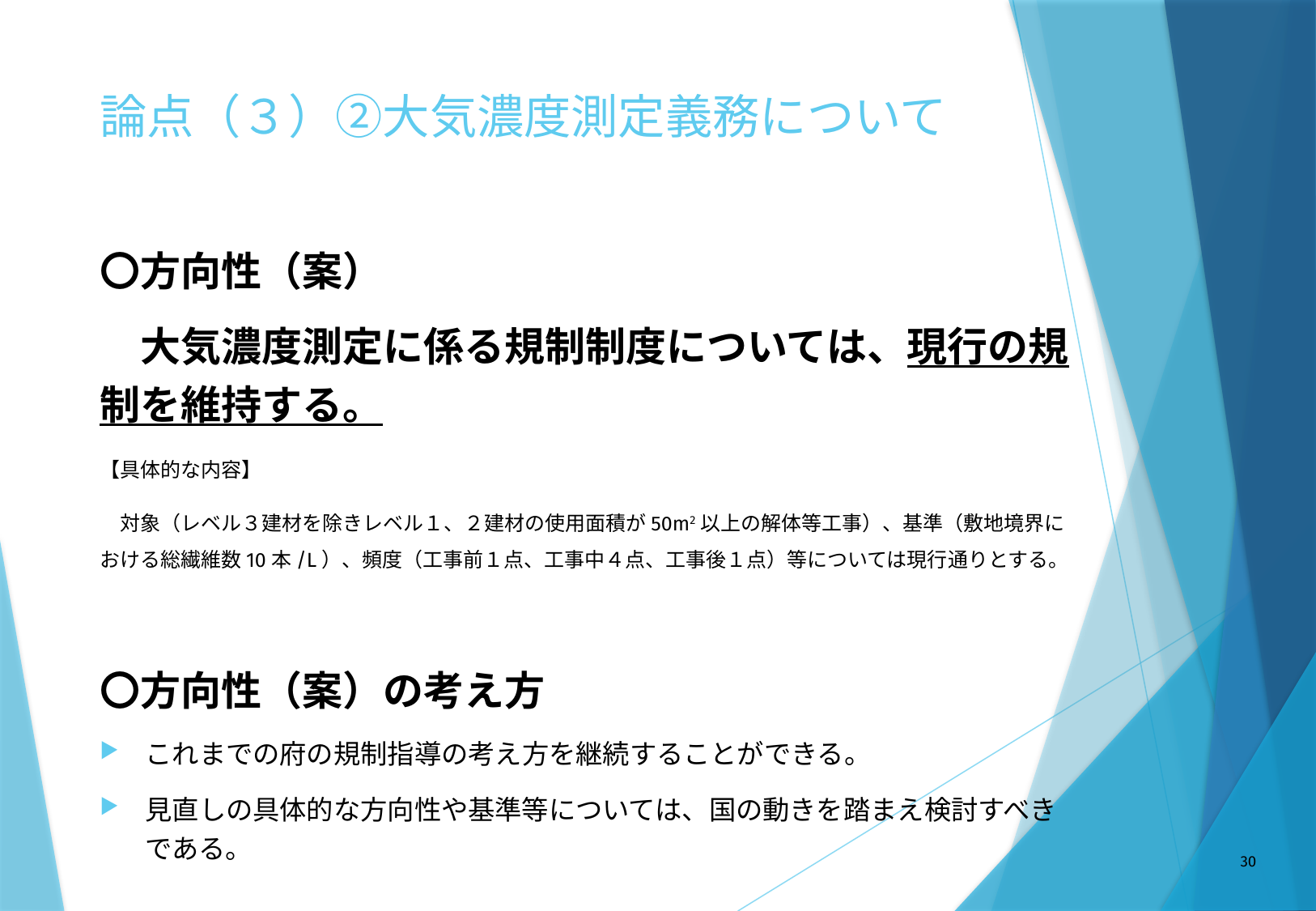

# 論点（３）②大気濃度測定義務について
〇方向性（案）
　大気濃度測定に係る規制制度については、現行の規制を維持する。
【具体的な内容】
　対象（レベル３建材を除きレベル１、２建材の使用面積が50m2以上の解体等工事）、基準（敷地境界における総繊維数10本/L）、頻度（工事前１点、工事中４点、工事後１点）等については現行通りとする。

〇方向性（案）の考え方
これまでの府の規制指導の考え方を継続することができる。
見直しの具体的な方向性や基準等については、国の動きを踏まえ検討すべきである。

30